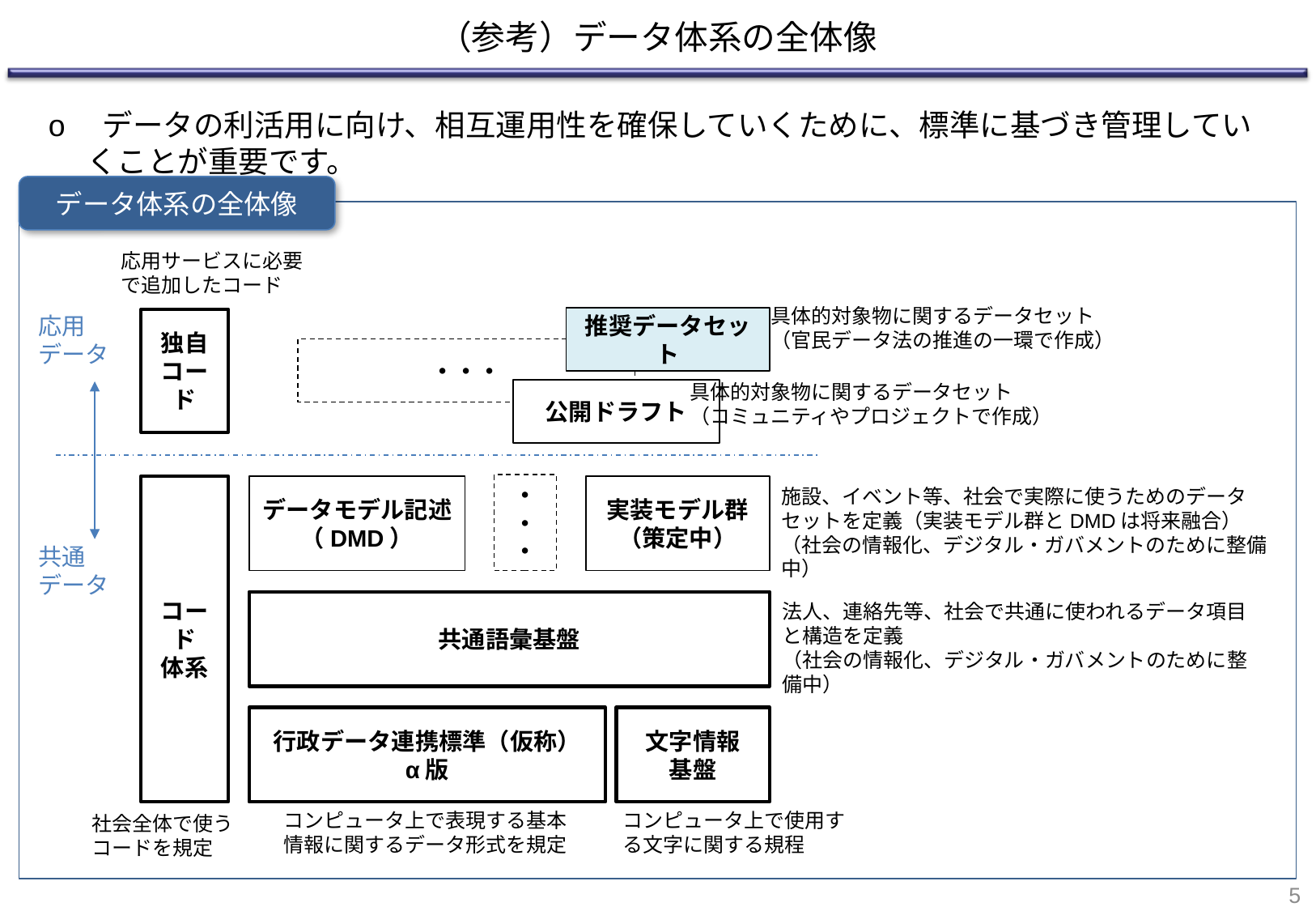

# （参考）データ体系の全体像
ο　データの利活用に向け、相互運用性を確保していくために、標準に基づき管理していくことが重要です。
データ体系の全体像

応用サービスに必要で追加したコード
具体的対象物に関するデータセット
（官民データ法の推進の一環で作成）
応用
データ
推奨データセット
独自コード
・・・
具体的対象物に関するデータセット
（コミュニティやプロジェクトで作成）
公開ドラフト
・・・
コード
体系
データモデル記述（DMD）
実装モデル群
（策定中）
施設、イベント等、社会で実際に使うためのデータセットを定義（実装モデル群とDMDは将来融合）
（社会の情報化、デジタル・ガバメントのために整備中）
共通
データ
共通語彙基盤
法人、連絡先等、社会で共通に使われるデータ項目と構造を定義
（社会の情報化、デジタル・ガバメントのために整備中）
行政データ連携標準（仮称）
α版
文字情報
基盤
コンピュータ上で使用する文字に関する規程
コンピュータ上で表現する基本情報に関するデータ形式を規定
社会全体で使うコードを規定
5